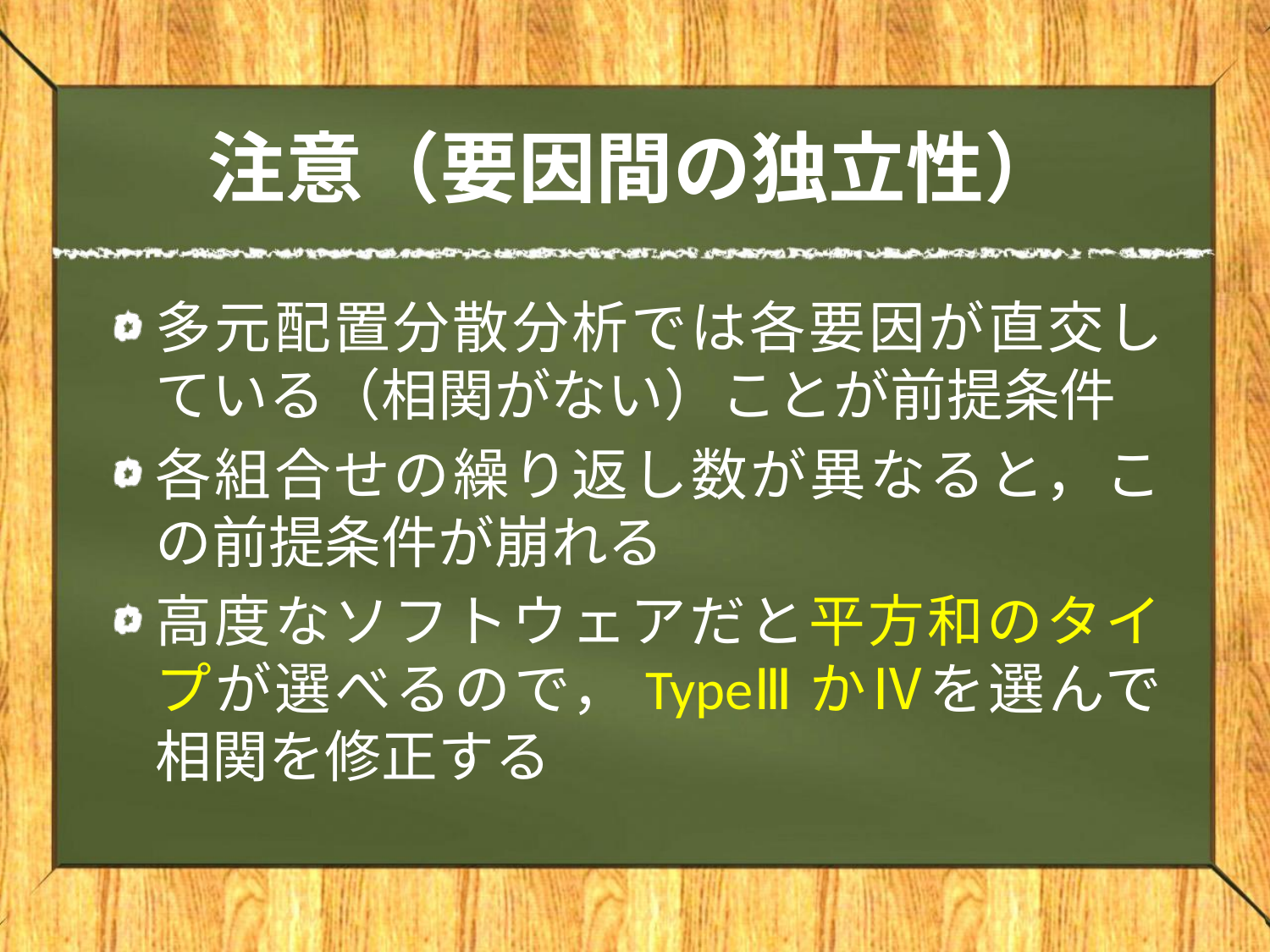

# 注意（要因間の独立性）
多元配置分散分析では各要因が直交している（相関がない）ことが前提条件
各組合せの繰り返し数が異なると，この前提条件が崩れる
高度なソフトウェアだと平方和のタイプが選べるので，TypeⅢかⅣを選んで相関を修正する